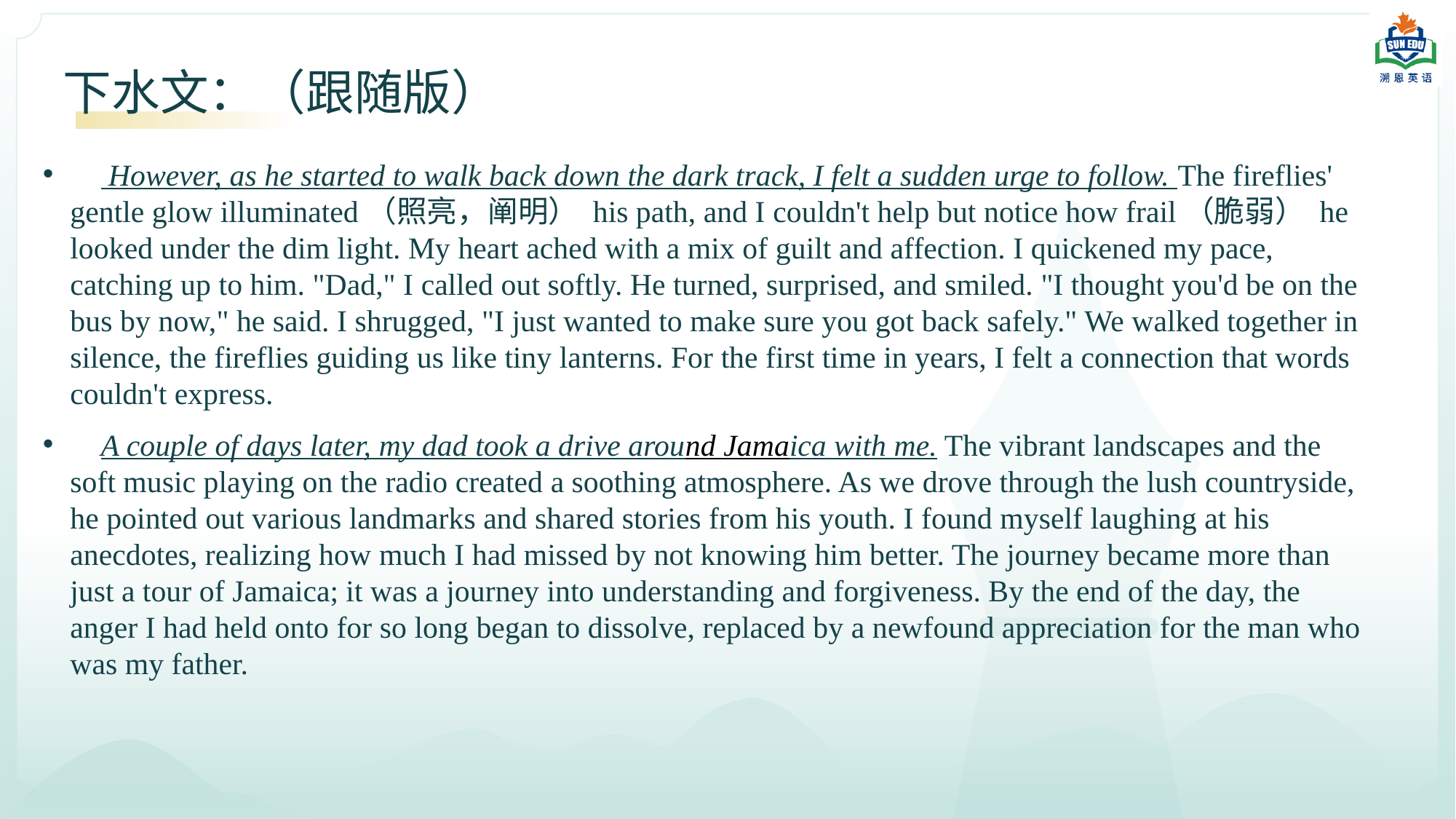

# 下水文：（跟随版）
     However, as he started to walk back down the dark track, I felt a sudden urge to follow. The fireflies' gentle glow illuminated（照亮，阐明） his path, and I couldn't help but notice how frail（脆弱） he looked under the dim light. My heart ached with a mix of guilt and affection. I quickened my pace, catching up to him. "Dad," I called out softly. He turned, surprised, and smiled. "I thought you'd be on the bus by now," he said. I shrugged, "I just wanted to make sure you got back safely." We walked together in silence, the fireflies guiding us like tiny lanterns. For the first time in years, I felt a connection that words couldn't express.
    A couple of days later, my dad took a drive around Jamaica with me. The vibrant landscapes and the soft music playing on the radio created a soothing atmosphere. As we drove through the lush countryside, he pointed out various landmarks and shared stories from his youth. I found myself laughing at his anecdotes, realizing how much I had missed by not knowing him better. The journey became more than just a tour of Jamaica; it was a journey into understanding and forgiveness. By the end of the day, the anger I had held onto for so long began to dissolve, replaced by a newfound appreciation for the man who was my father.